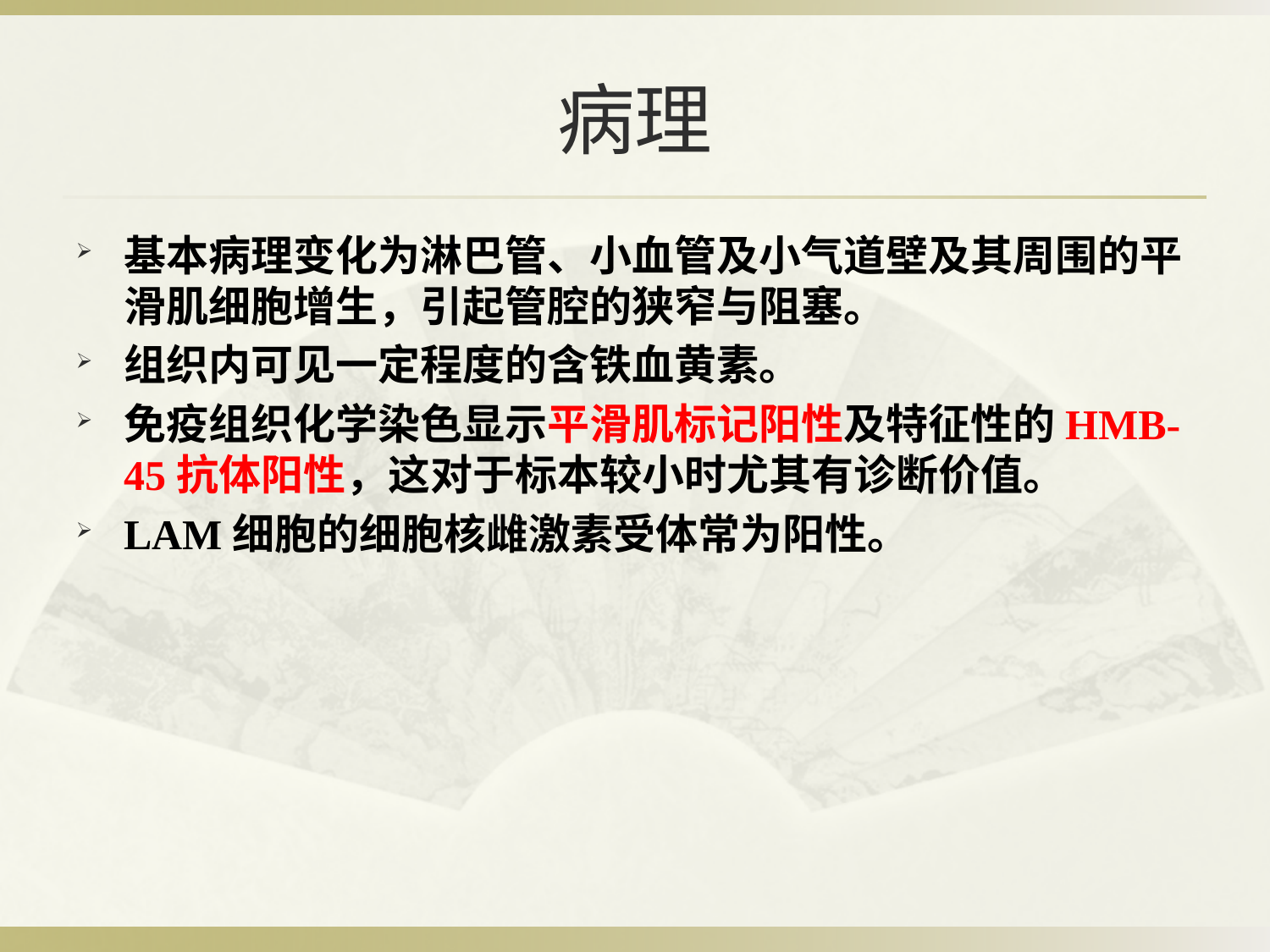

# 病理
基本病理变化为淋巴管、小血管及小气道壁及其周围的平滑肌细胞增生，引起管腔的狭窄与阻塞。
组织内可见一定程度的含铁血黄素。
免疫组织化学染色显示平滑肌标记阳性及特征性的HMB-45抗体阳性，这对于标本较小时尤其有诊断价值。
LAM细胞的细胞核雌激素受体常为阳性。